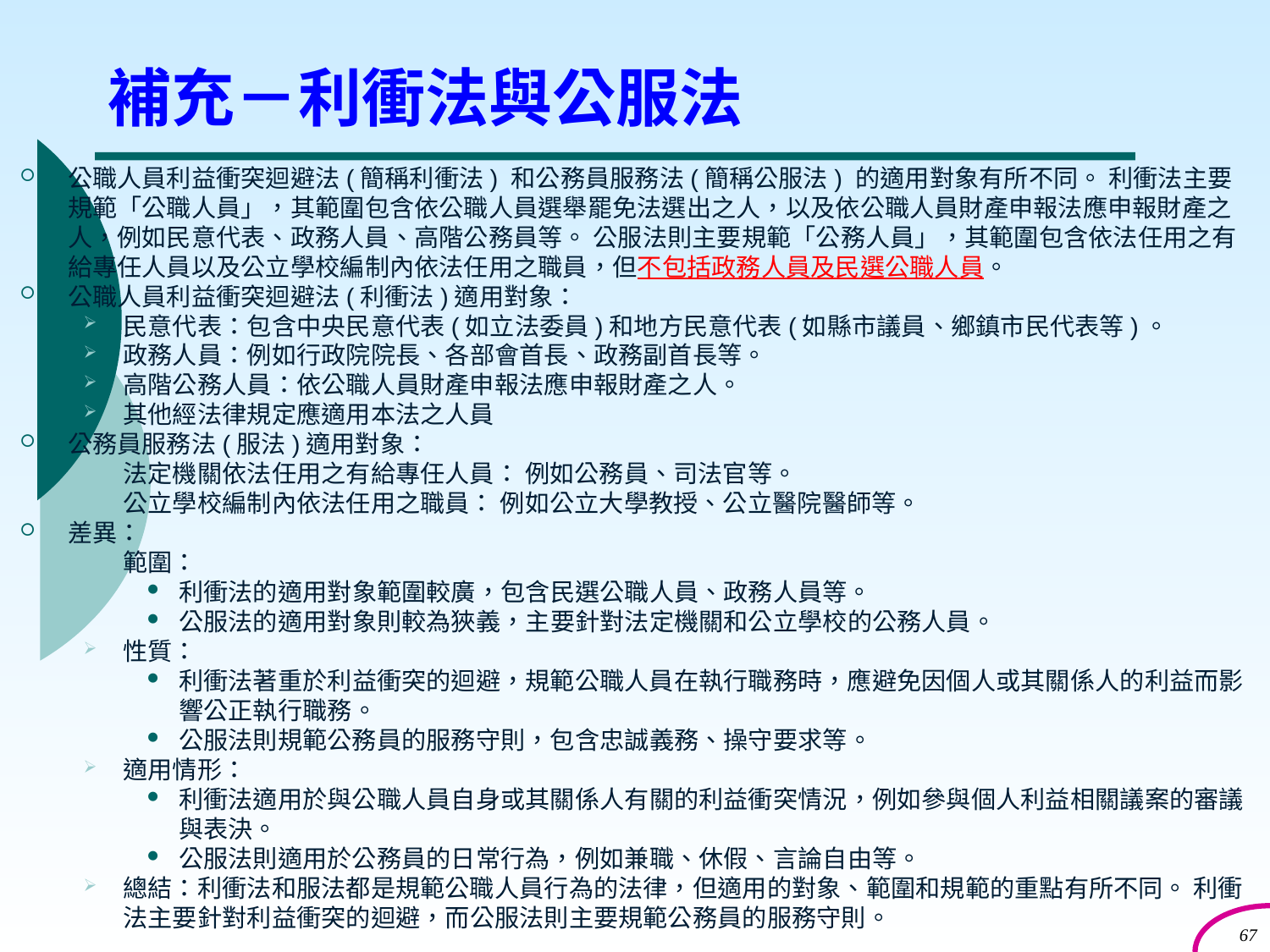

# 補充－利衝法與公服法
公職人員利益衝突迴避法(簡稱利衝法) 和公務員服務法(簡稱公服法) 的適用對象有所不同。 利衝法主要規範「公職人員」，其範圍包含依公職人員選舉罷免法選出之人，以及依公職人員財產申報法應申報財產之人，例如民意代表、政務人員、高階公務員等。 公服法則主要規範「公務人員」，其範圍包含依法任用之有給專任人員以及公立學校編制內依法任用之職員，但不包括政務人員及民選公職人員。
公職人員利益衝突迴避法(利衝法)適用對象：
民意代表：包含中央民意代表(如立法委員)和地方民意代表(如縣市議員、鄉鎮市民代表等)。
政務人員：例如行政院院長、各部會首長、政務副首長等。
高階公務人員：依公職人員財產申報法應申報財產之人。
其他經法律規定應適用本法之人員
公務員服務法(服法)適用對象：
法定機關依法任用之有給專任人員： 例如公務員、司法官等。
公立學校編制內依法任用之職員： 例如公立大學教授、公立醫院醫師等。
差異：
範圍：
利衝法的適用對象範圍較廣，包含民選公職人員、政務人員等。
公服法的適用對象則較為狹義，主要針對法定機關和公立學校的公務人員。
性質：
利衝法著重於利益衝突的迴避，規範公職人員在執行職務時，應避免因個人或其關係人的利益而影響公正執行職務。
公服法則規範公務員的服務守則，包含忠誠義務、操守要求等。
適用情形：
利衝法適用於與公職人員自身或其關係人有關的利益衝突情況，例如參與個人利益相關議案的審議與表決。
公服法則適用於公務員的日常行為，例如兼職、休假、言論自由等。
總結：利衝法和服法都是規範公職人員行為的法律，但適用的對象、範圍和規範的重點有所不同。 利衝法主要針對利益衝突的迴避，而公服法則主要規範公務員的服務守則。
67